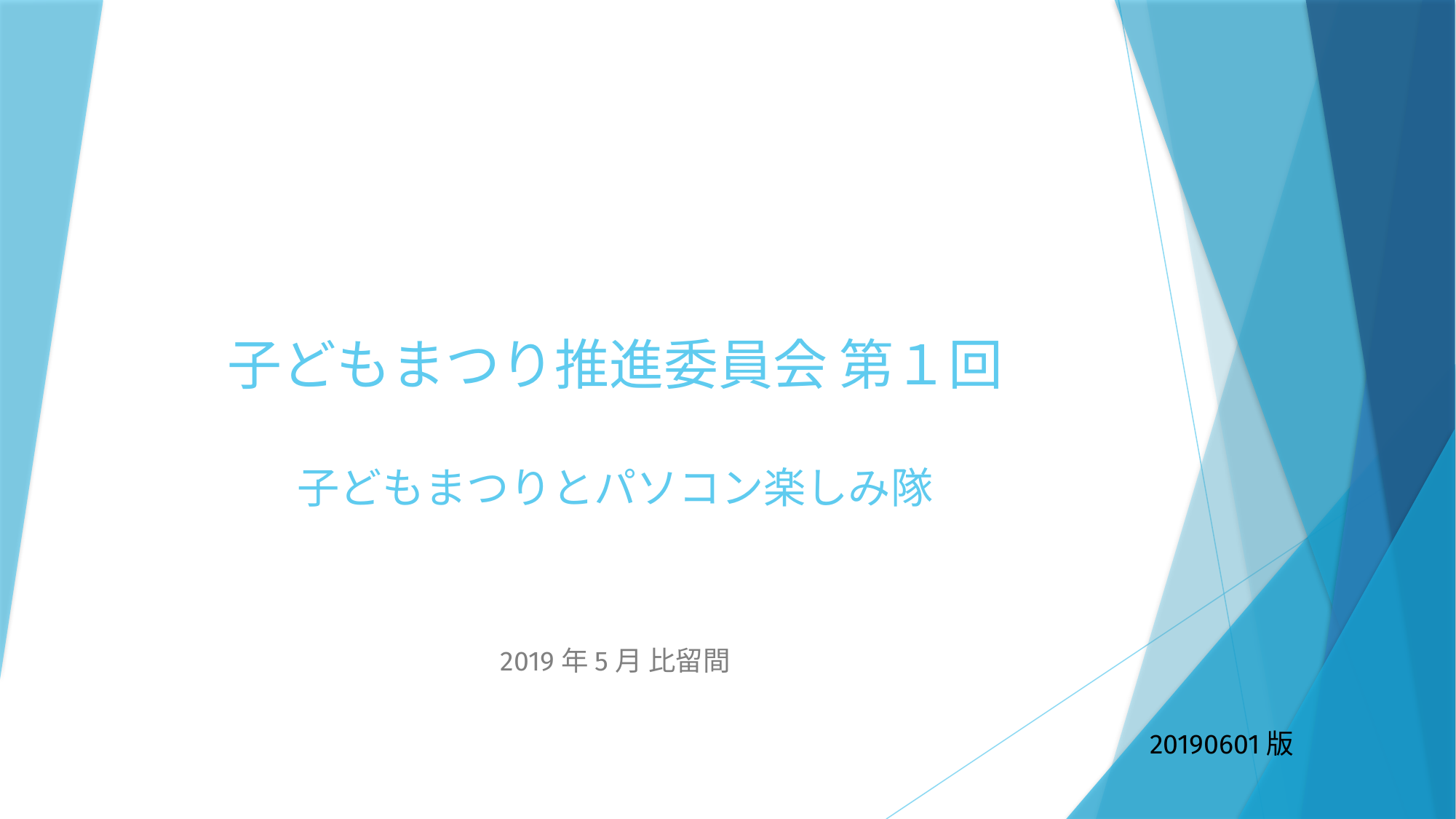

# 子どもまつり推進委員会 第１回 子どもまつりとパソコン楽しみ隊

2019年5月 比留間
20190601版